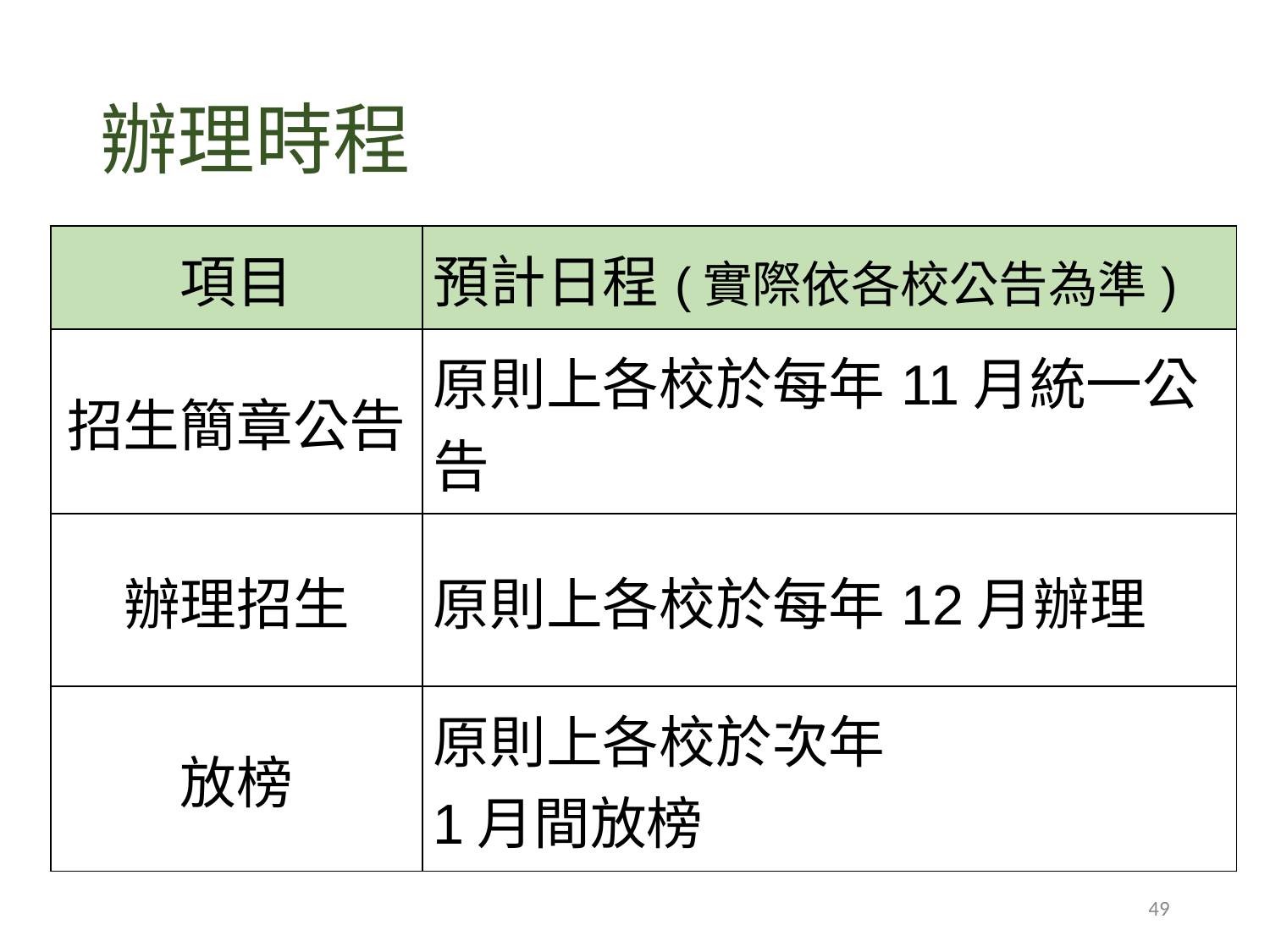

# 辦理時程
| 項目 | 預計日程(實際依各校公告為準) |
| --- | --- |
| 招生簡章公告 | 原則上各校於每年11月統一公告 |
| 辦理招生 | 原則上各校於每年12月辦理 |
| 放榜 | 原則上各校於次年 1月間放榜 |
49